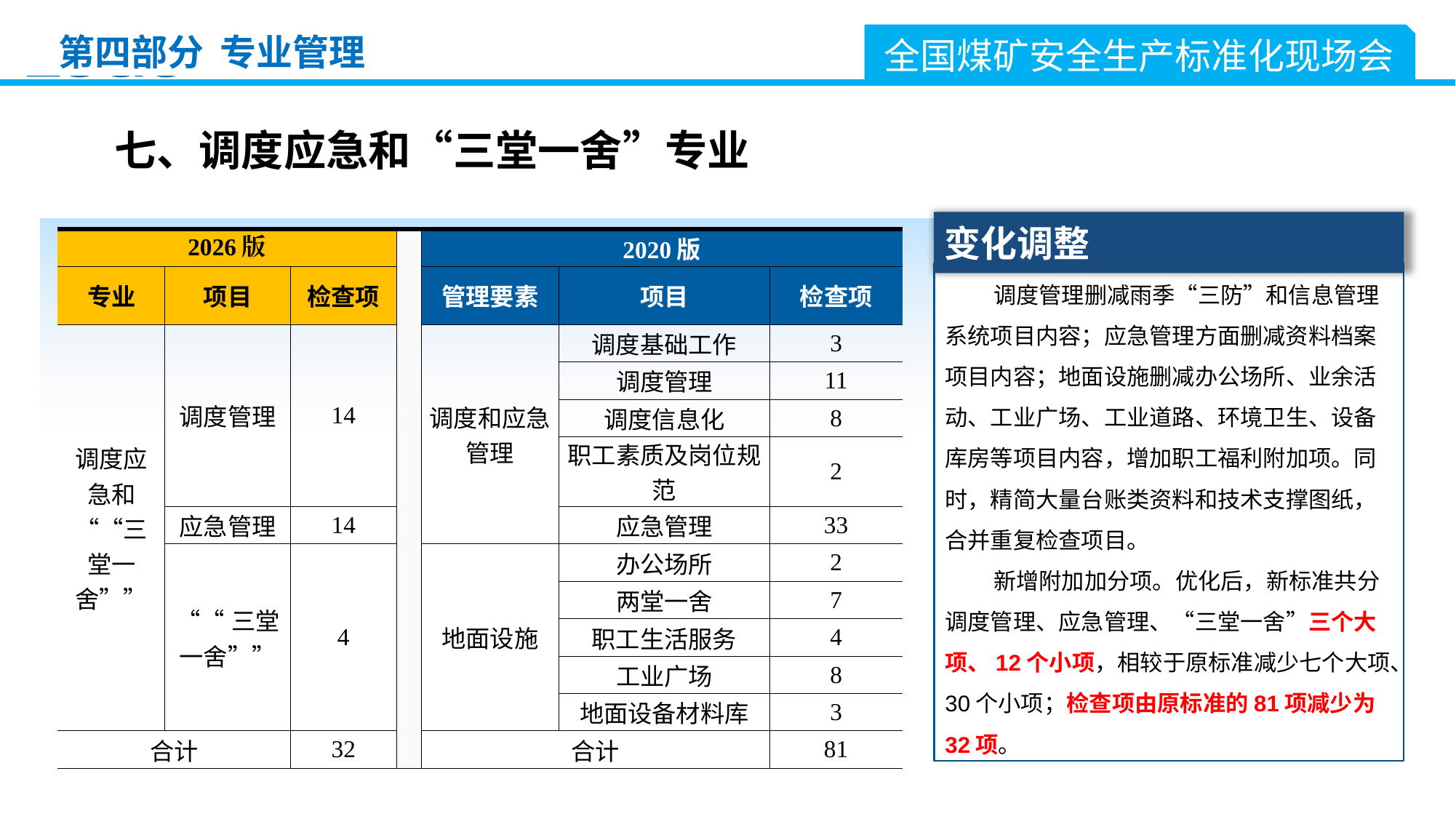

全国煤矿安全生产标准化现场会
第四部分  专业管理
七、调度应急和“三堂一舍”专业
变化调整

| 2026版 |  |  |  | 2020版 |  |  |
| --- | --- | --- | --- | --- | --- | --- |
| 专业 | 项目 | 检查项 |  | 管理要素 | 项目 | 检查项 |
| 调度应急和““三堂一舍”” | 调度管理 | 14 |  | 调度和应急管理 | 调度基础工作 | 3 |
|  |  |  |  |  | 调度管理 | 11 |
|  |  |  |  |  | 调度信息化 | 8 |
|  |  |  |  |  | 职工素质及岗位规范 | 2 |
|  | 应急管理 | 14 |  |  | 应急管理 | 33 |
|  | ““三堂一舍”” | 4 |  | 地面设施 | 办公场所 | 2 |
|  |  |  |  |  | 两堂一舍 | 7 |
|  |  |  |  |  | 职工生活服务 | 4 |
|  |  |  |  |  | 工业广场 | 8 |
|  |  |  |  |  | 地面设备材料库 | 3 |
| 合计 |  | 32 |  | 合计 |  | 81 |
调度管理删减雨季“三防”和信息管理系统项目内容；应急管理方面删减资料档案项目内容；地面设施删减办公场所、业余活动、工业广场、工业道路、环境卫生、设备库房等项目内容，增加职工福利附加项。同时，精简大量台账类资料和技术支撑图纸，合并重复检查项目。
新增附加加分项。优化后，新标准共分调度管理、应急管理、“三堂一舍”三个大项、12个小项，相较于原标准减少七个大项、30个小项；检查项由原标准的81项减少为32项。